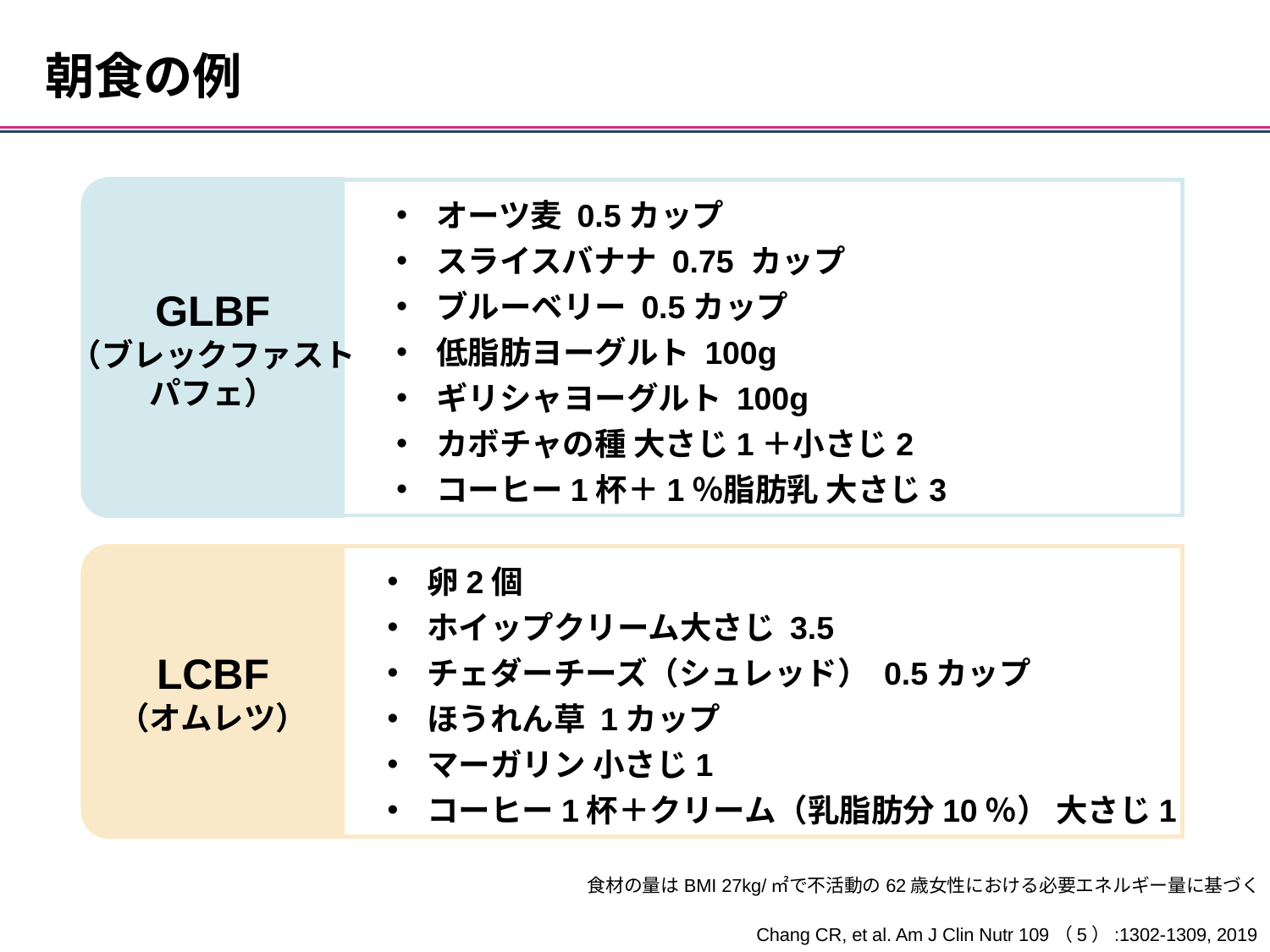

朝食の例

オーツ麦 0.5カップ
スライスバナナ 0.75 カップ
ブルーベリー 0.5カップ
低脂肪ヨーグルト 100g
ギリシャヨーグルト 100g
カボチャの種 大さじ1＋小さじ2
コーヒー1杯＋1％脂肪乳 大さじ3

GLBF
（ブレックファスト
パフェ）

卵2個
ホイップクリーム大さじ 3.5
チェダーチーズ（シュレッド） 0.5カップ
ほうれん草 1カップ
マーガリン 小さじ1
コーヒー1杯＋クリーム（乳脂肪分10％） 大さじ1
LCBF
（オムレツ）
食材の量はBMI 27kg/㎡で不活動の62歳女性における必要エネルギー量に基づく
Chang CR, et al. Am J Clin Nutr 109（5）:1302-1309, 2019